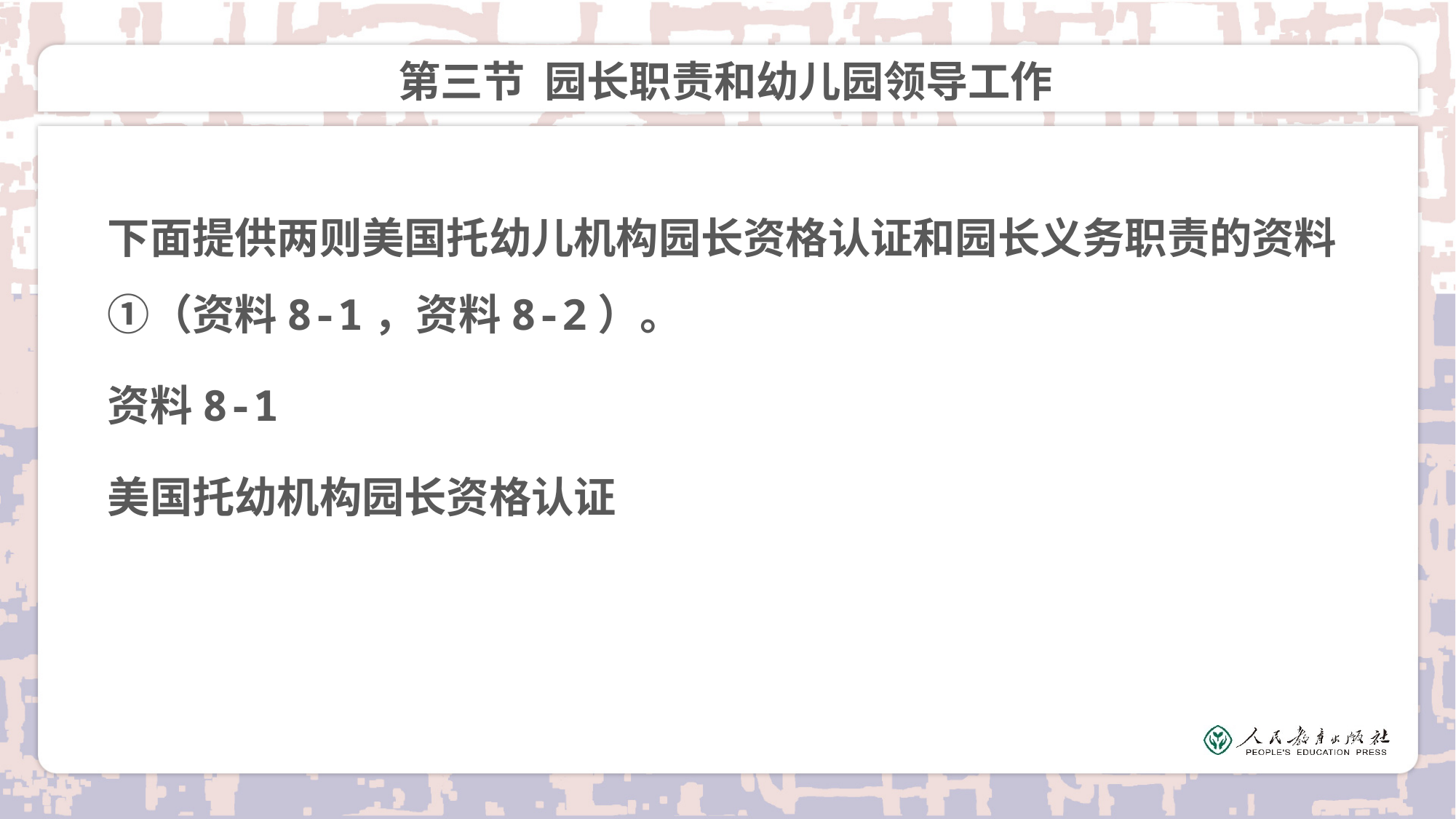

# 第三节  园长职责和幼儿园领导工作
下面提供两则美国托幼儿机构园长资格认证和园长义务职责的资料①（资料8-1，资料8-2）。
资料8-1
美国托幼机构园长资格认证